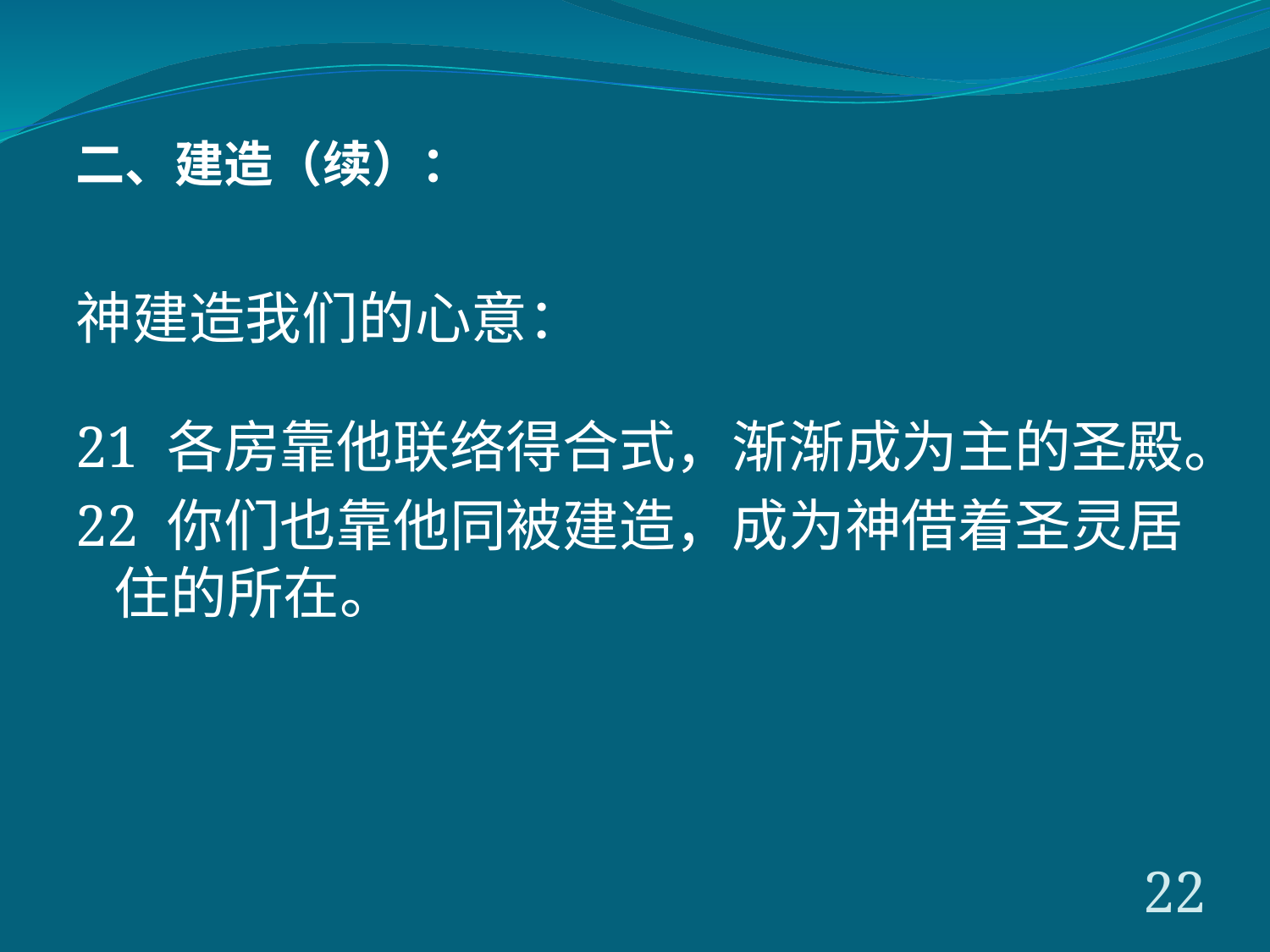

二、建造（续）：

神建造我们的心意：

21 各房靠他联络得合式，渐渐成为主的圣殿。
22 你们也靠他同被建造，成为神借着圣灵居住的所在。

22